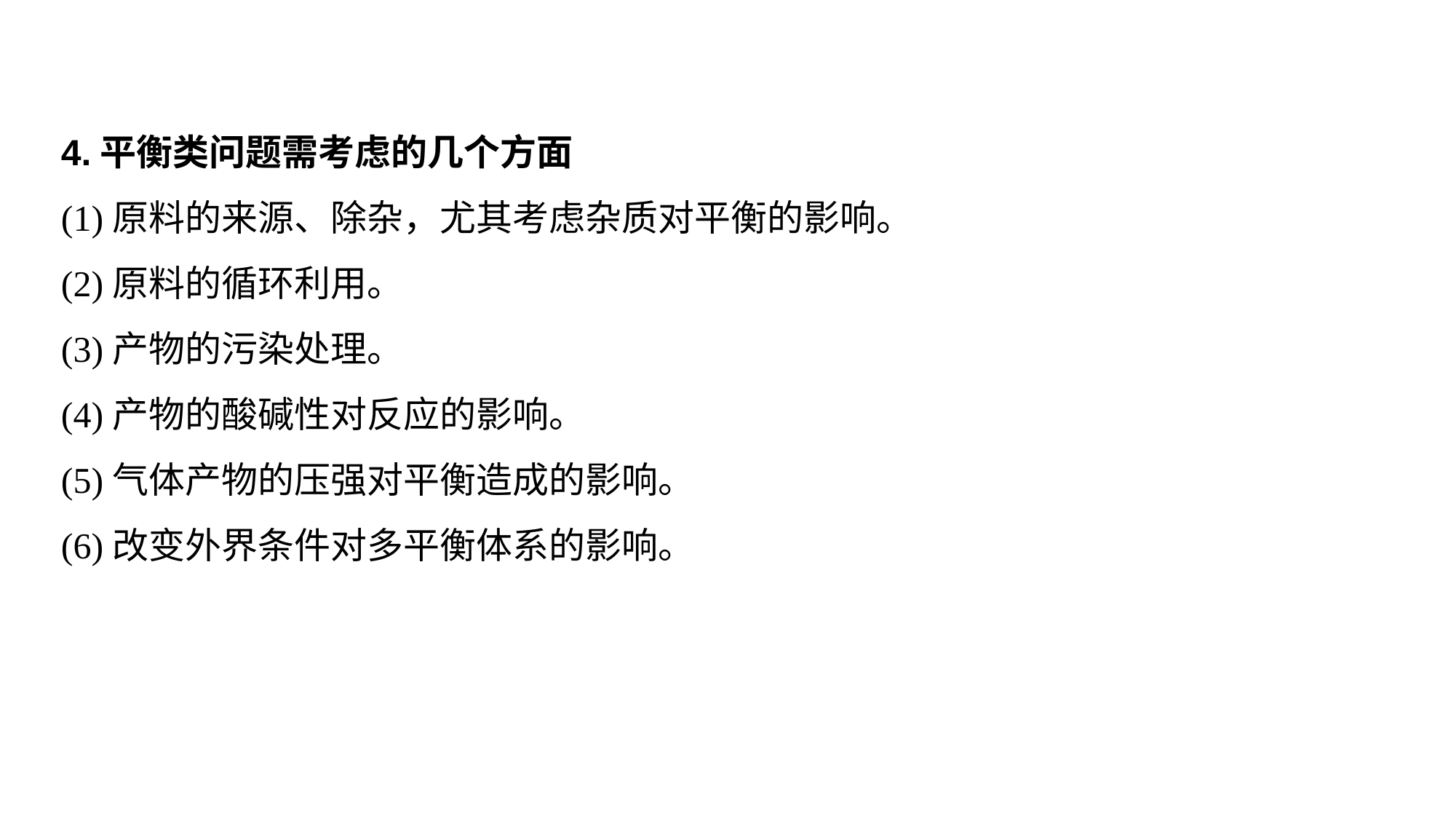

4.平衡类问题需考虑的几个方面
(1)原料的来源、除杂，尤其考虑杂质对平衡的影响。
(2)原料的循环利用。
(3)产物的污染处理。
(4)产物的酸碱性对反应的影响。
(5)气体产物的压强对平衡造成的影响。
(6)改变外界条件对多平衡体系的影响。